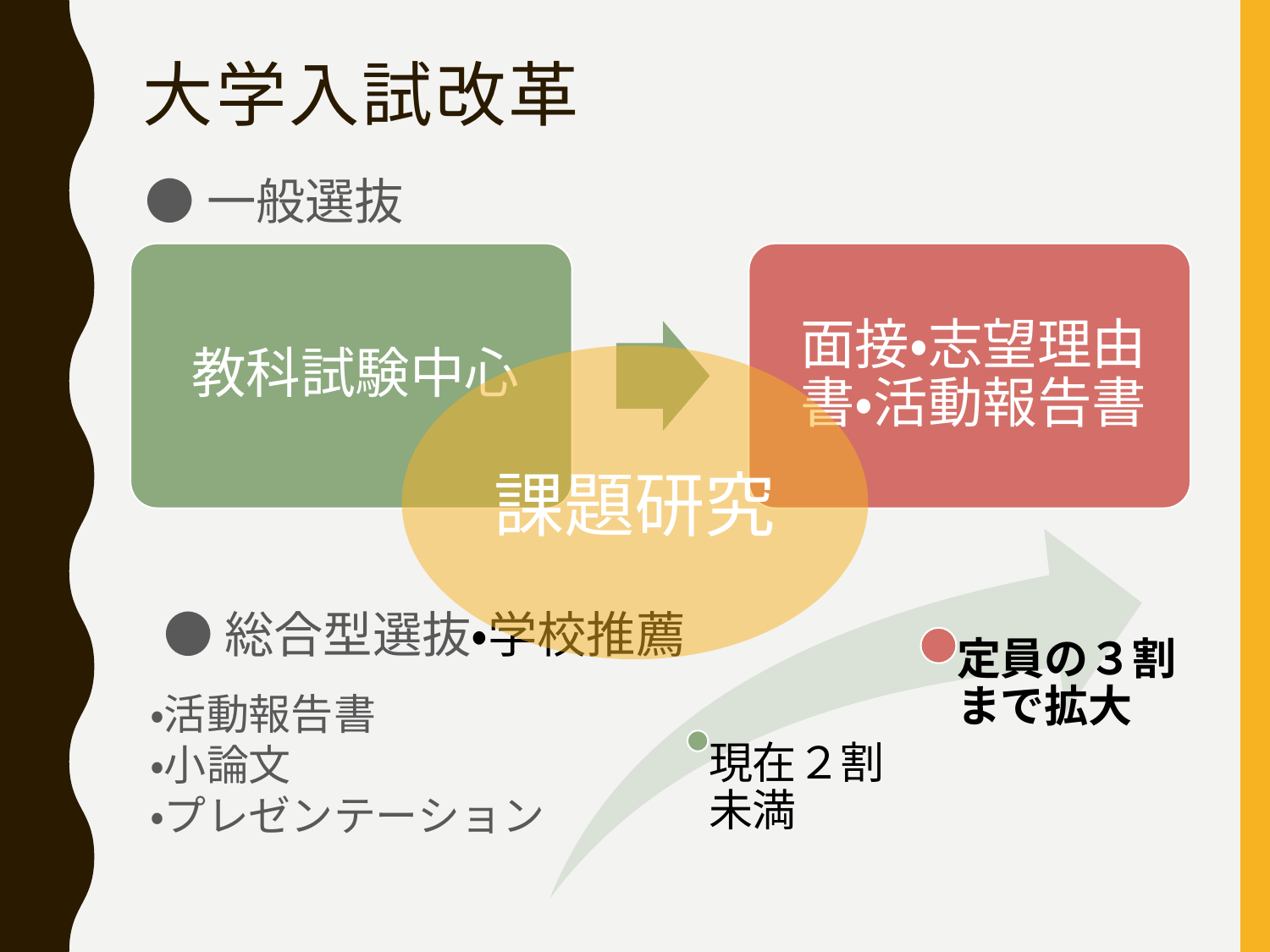

# 大学入試改革
●一般選抜
教科試験中心

面接・志望理由書・活動報告書
課題研究
現在２割未満
定員の３割まで拡大
●総合型選抜・学校推薦
・活動報告書
・小論文
・プレゼンテーション